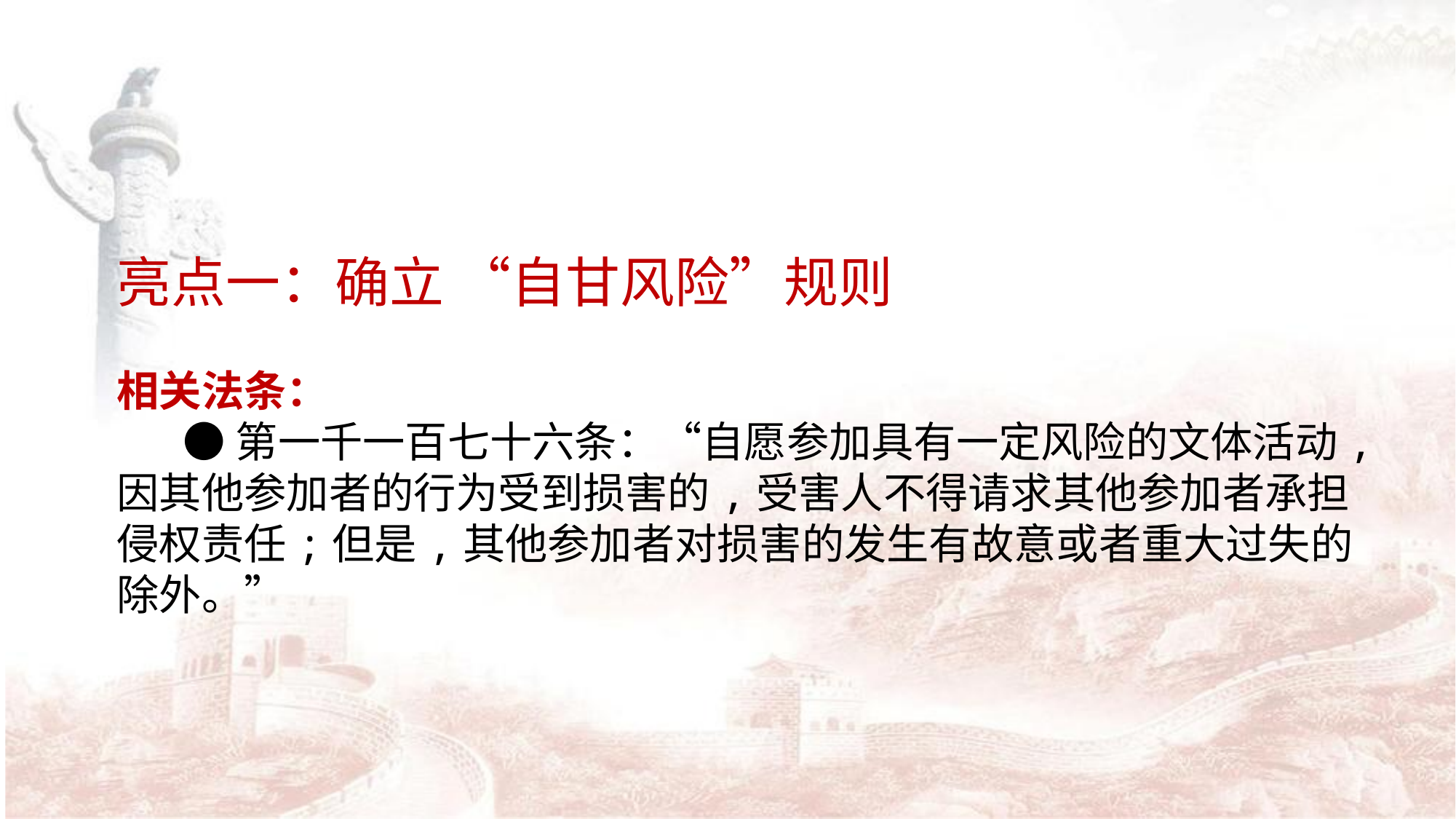

亮点一：确立 “自甘风险”规则

相关法条：
       ●第一千一百七十六条：“自愿参加具有一定风险的文体活动,因其他参加者的行为受到损害的,受害人不得请求其他参加者承担侵权责任;但是,其他参加者对损害的发生有故意或者重大过失的除外。”